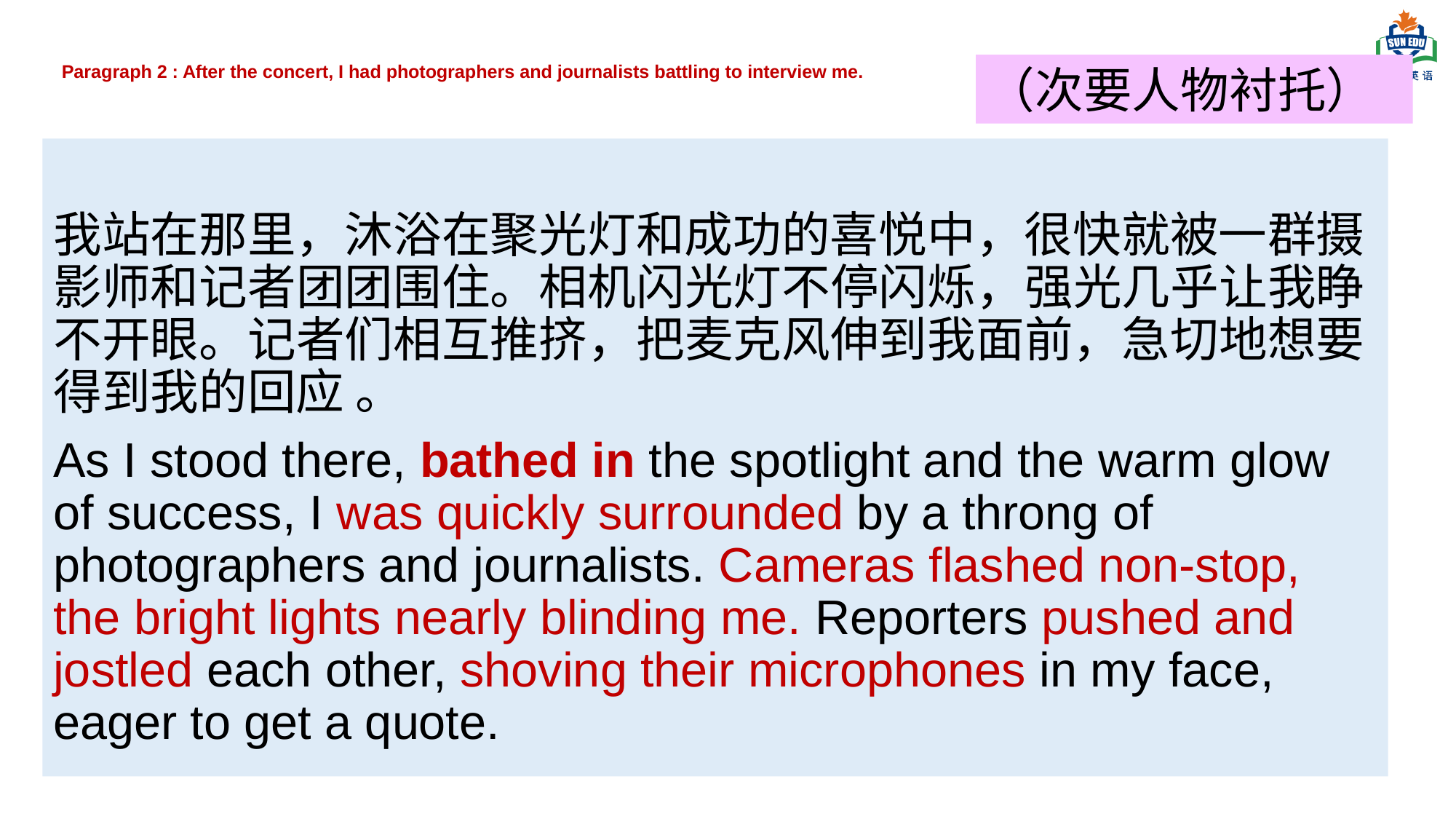

（次要人物衬托）
# Paragraph 2 : After the concert, I had photographers and journalists battling to interview me.

我站在那里，沐浴在聚光灯和成功的喜悦中，很快就被一群摄影师和记者团团围住。相机闪光灯不停闪烁，强光几乎让我睁不开眼。记者们相互推挤，把麦克风伸到我面前，急切地想要得到我的回应 。
As I stood there, bathed in the spotlight and the warm glow of success, I was quickly surrounded by a throng of photographers and journalists. Cameras flashed non-stop, the bright lights nearly blinding me. Reporters pushed and jostled each other, shoving their microphones in my face, eager to get a quote.